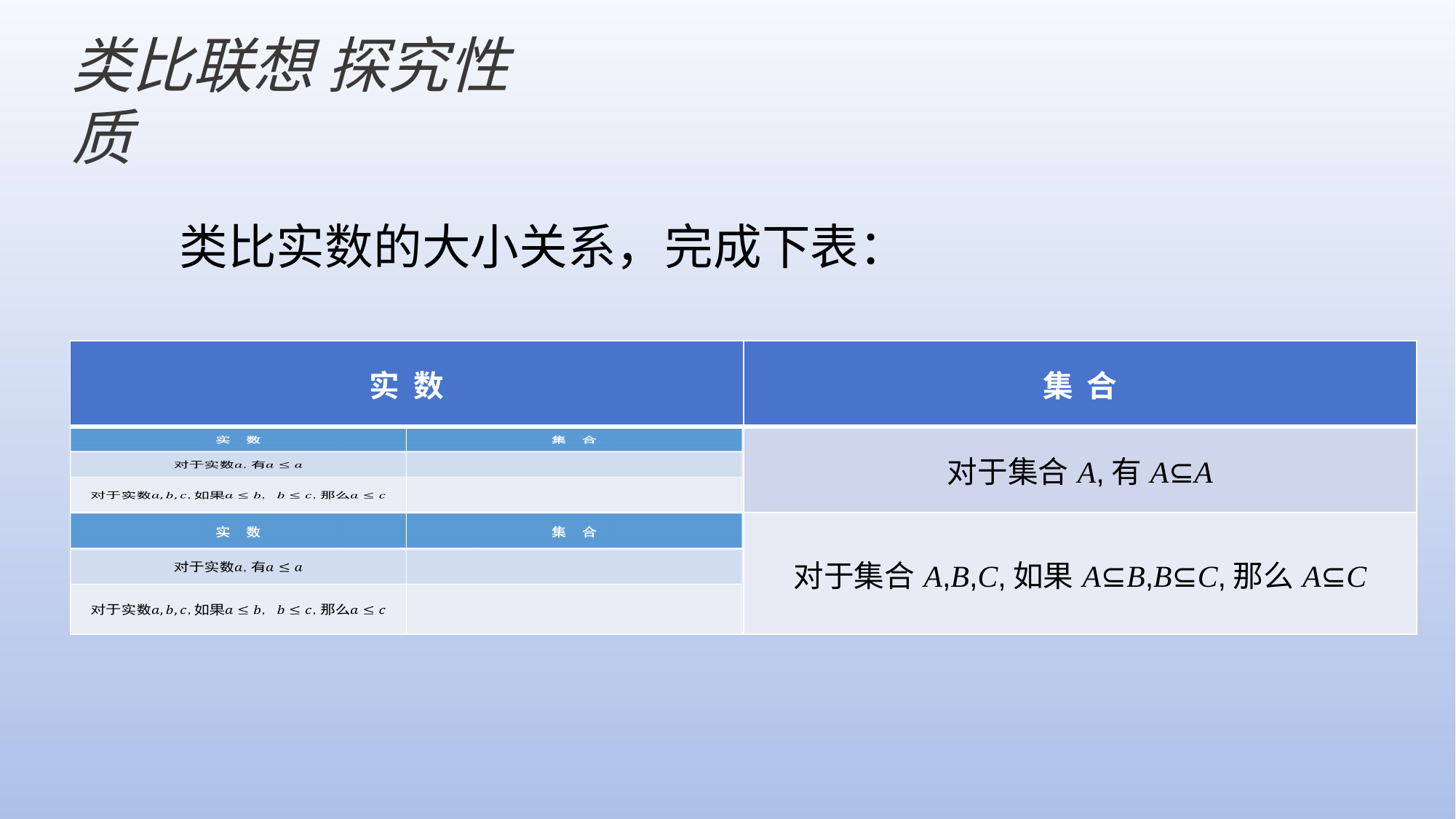

类比联想 探究性质
类比实数的大小关系，完成下表：
| 实 数 | 集 合 |
| --- | --- |
|  | 对于集合A,有A⊆A |
|  | 对于集合A,B,C,如果A⊆B,B⊆C,那么A⊆C |